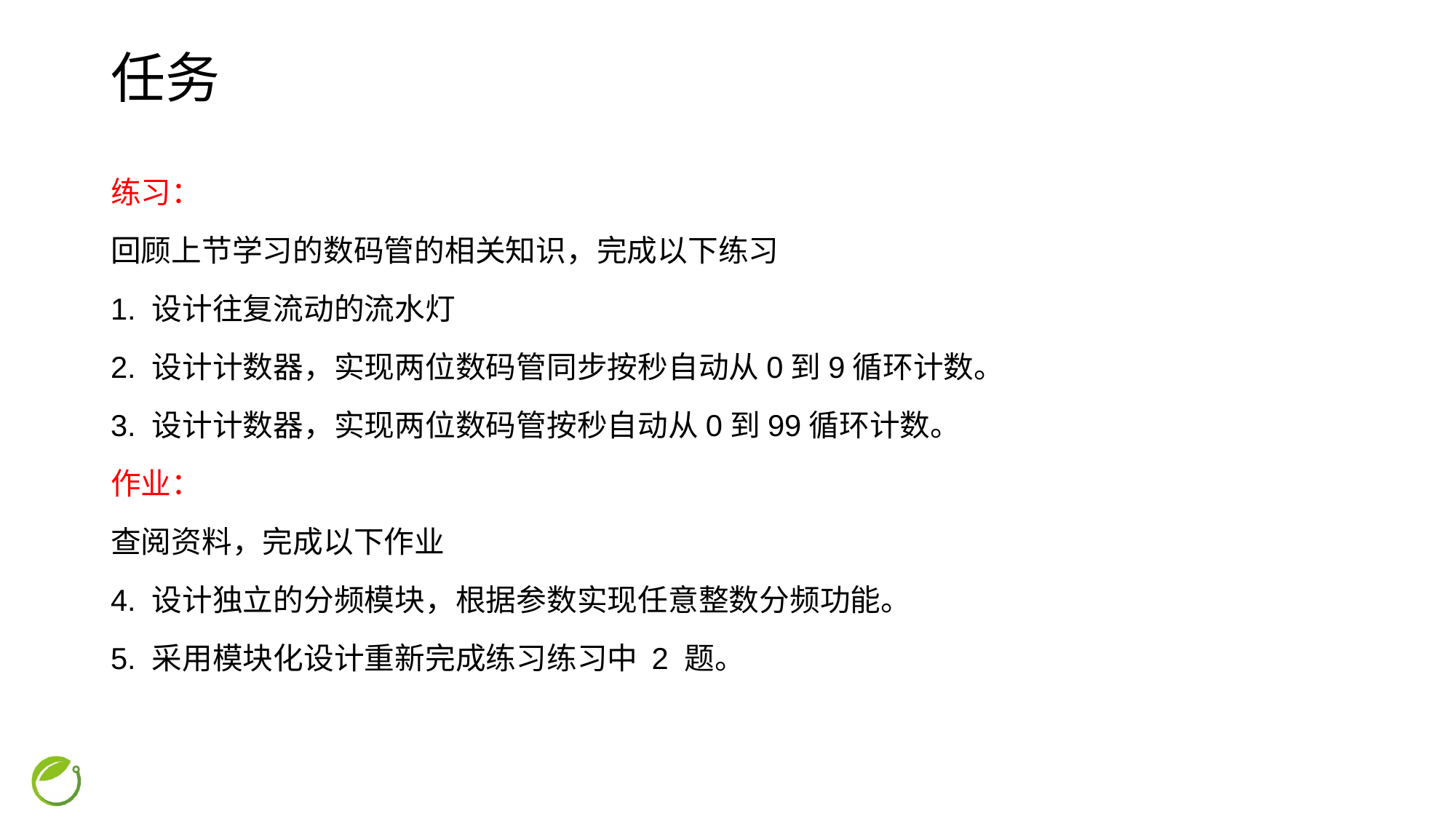

# 任务
练习：

回顾上节学习的数码管的相关知识，完成以下练习

设计往复流动的流水灯

设计计数器，实现两位数码管同步按秒自动从0到9循环计数。

设计计数器，实现两位数码管按秒自动从0到99循环计数。

作业：

查阅资料，完成以下作业

设计独立的分频模块，根据参数实现任意整数分频功能。

采用模块化设计重新完成练习练习中 2 题。